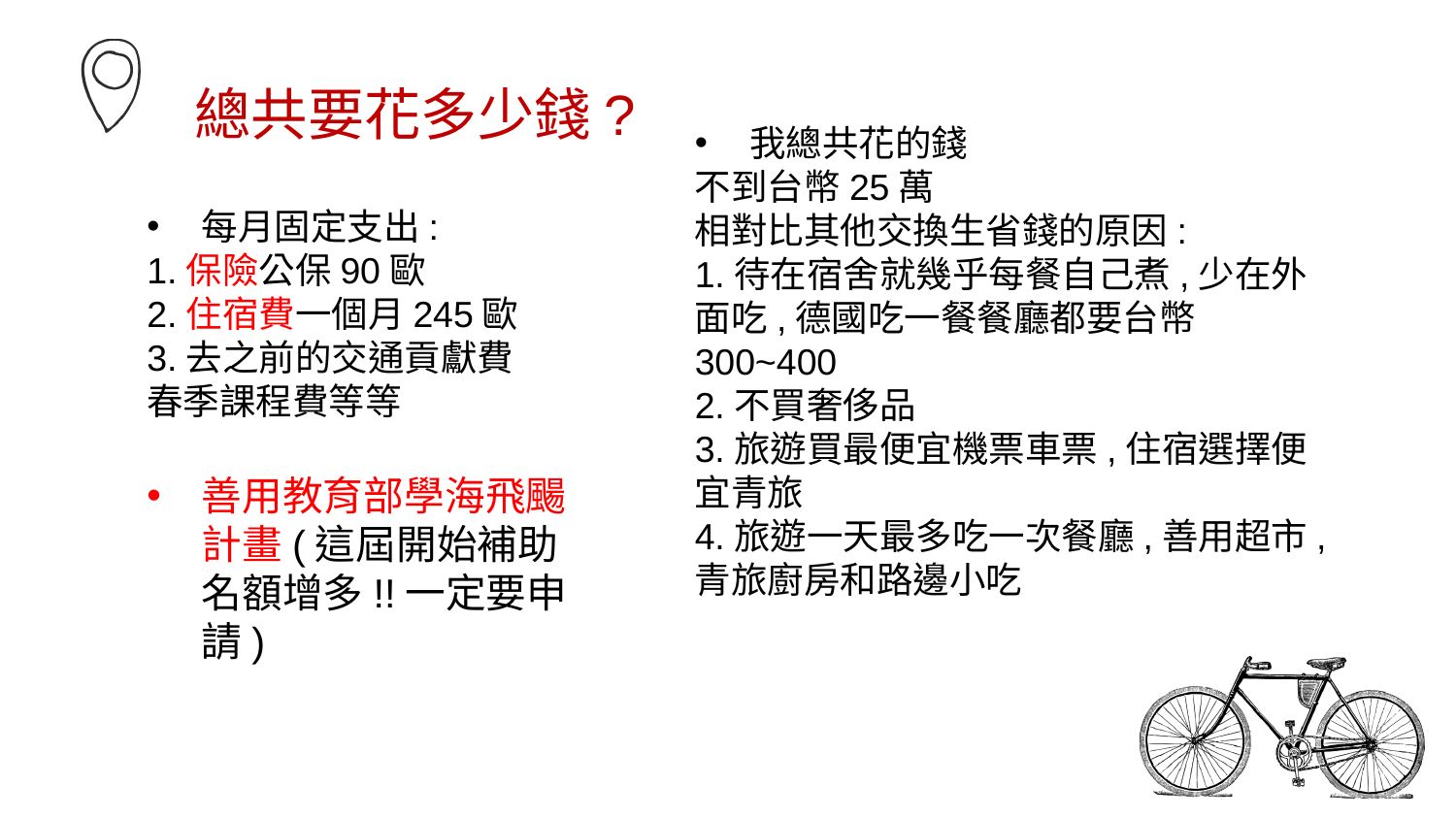

# 總共要花多少錢?
我總共花的錢
不到台幣25萬
相對比其他交換生省錢的原因:
1.待在宿舍就幾乎每餐自己煮,少在外面吃,德國吃一餐餐廳都要台幣300~400
2.不買奢侈品
3.旅遊買最便宜機票車票,住宿選擇便宜青旅
4.旅遊一天最多吃一次餐廳,善用超市,青旅廚房和路邊小吃

每月固定支出:
1.保險公保90歐
2.住宿費一個月245歐
3.去之前的交通貢獻費
春季課程費等等

善用教育部學海飛颺計畫(這屆開始補助名額增多!!一定要申請)